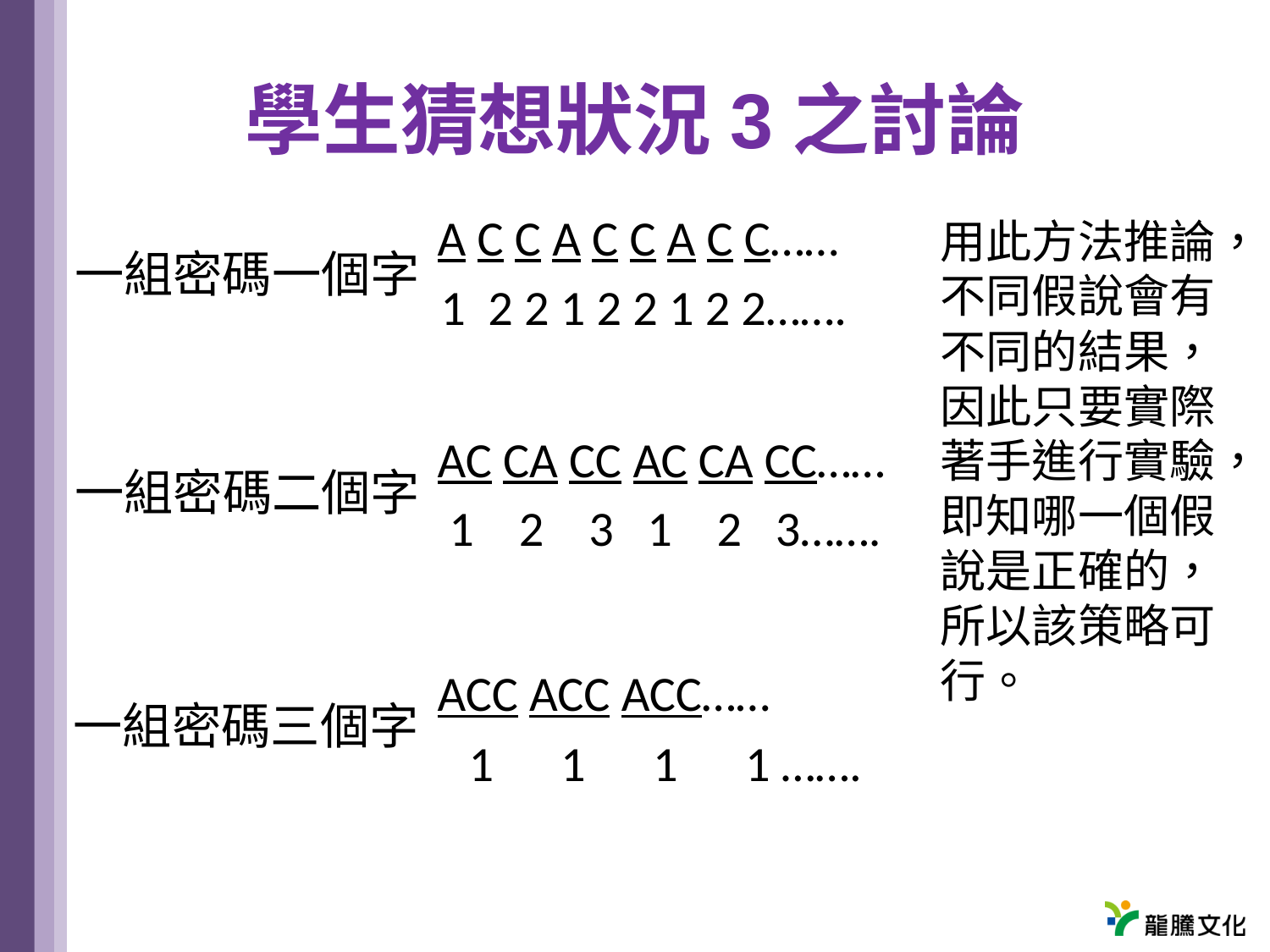

# 學生猜想狀況3之討論
A C C A C C A C C……
用此方法推論，不同假說會有不同的結果，因此只要實際著手進行實驗，即知哪一個假說是正確的，所以該策略可行。
一組密碼一個字
1  2 2 1 2 2 1 2 2…….
AC CA CC AC CA CC……
一組密碼二個字
1    2    3   1    2   3…….
ACC ACC ACC……
一組密碼三個字
1      1      1      1 …….